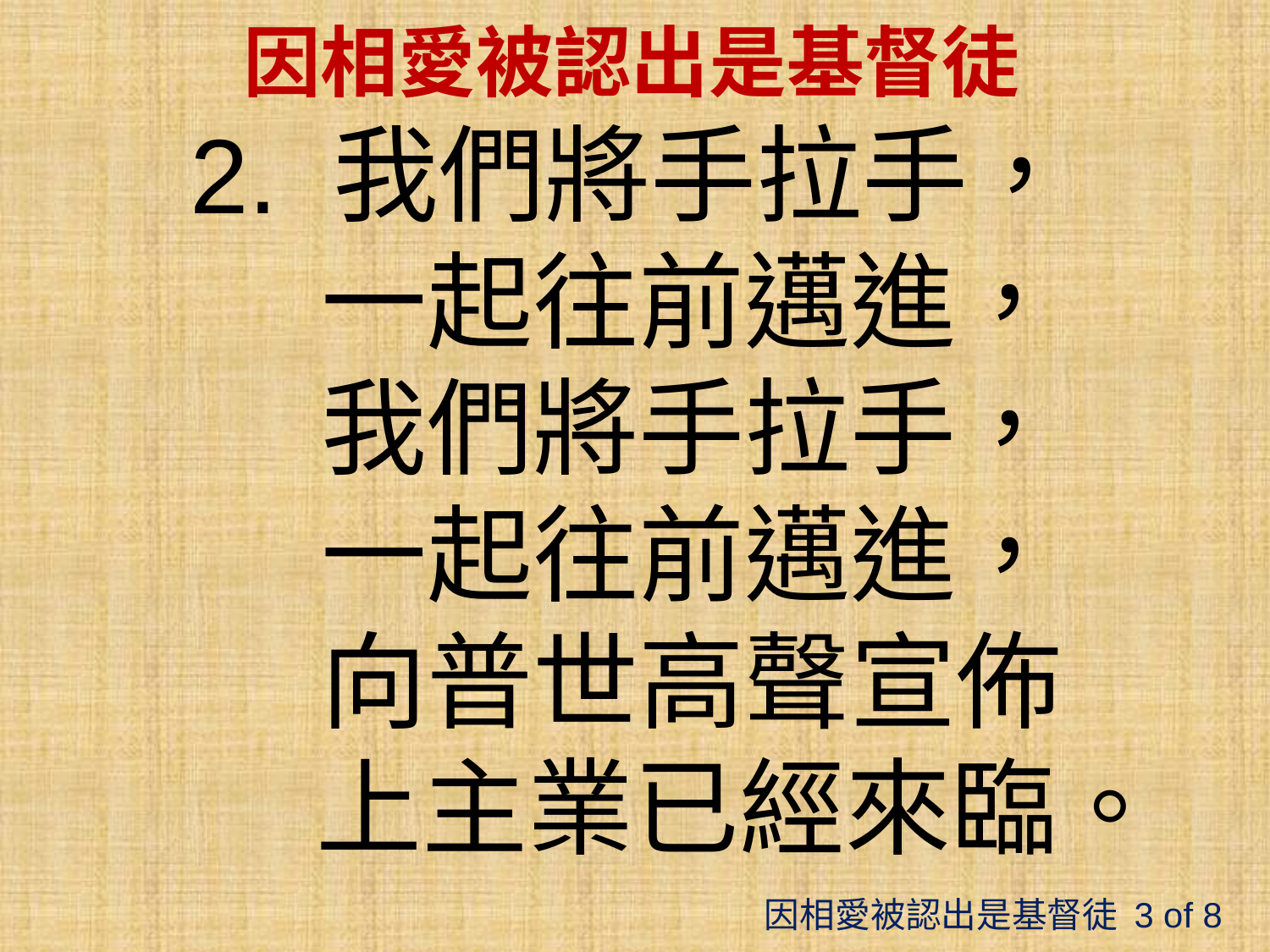

# 因相愛被認出是基督徒
2. 我們將手拉手，
    一起往前邁進，
    我們將手拉手，
    一起往前邁進，
    向普世高聲宣佈
        上主業已經來臨。

因相愛被認出是基督徒 3 of 8